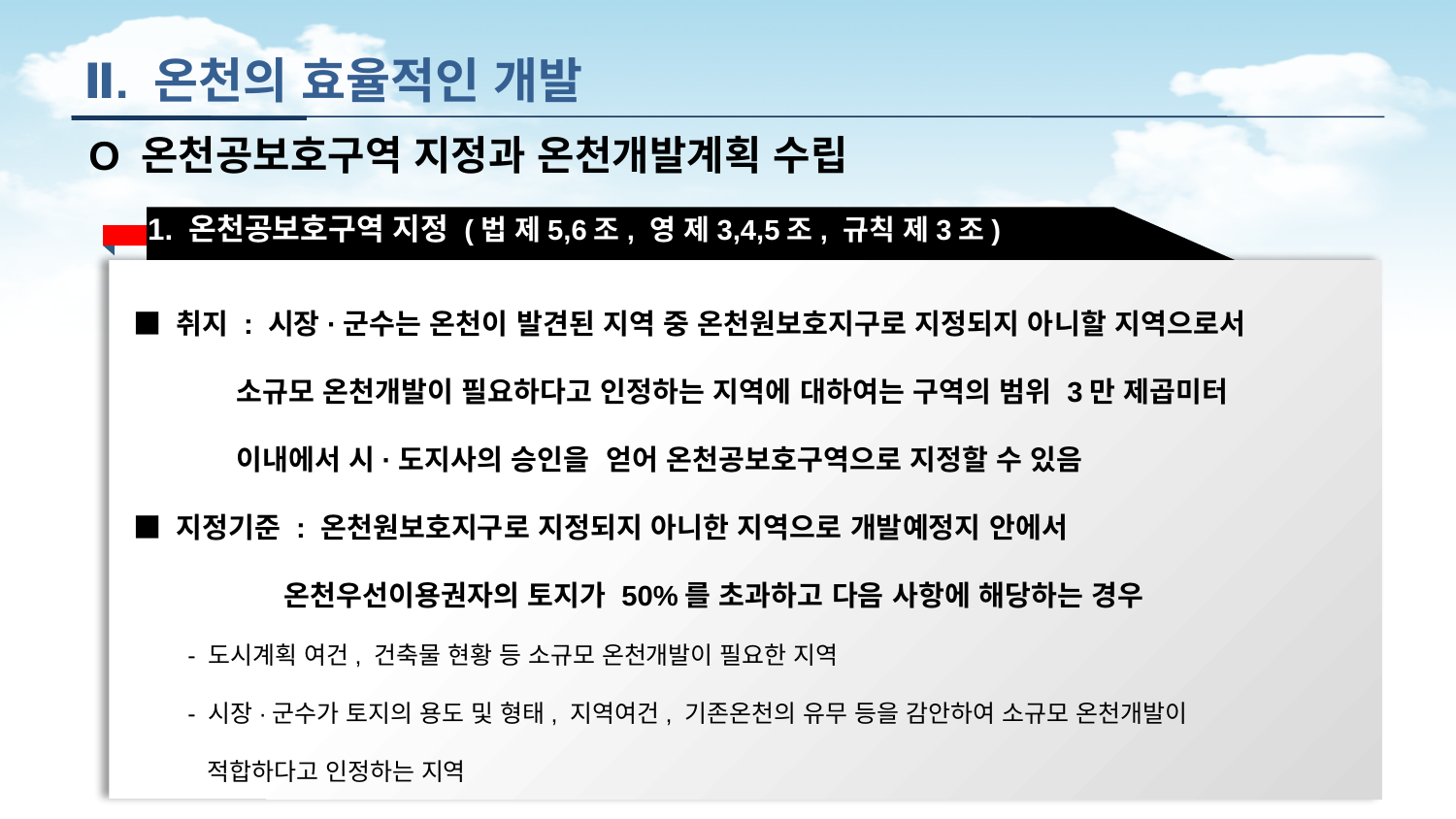

Ⅱ. 온천의 효율적인 개발
O 온천공보호구역 지정과 온천개발계획 수립
      1. 온천공보호구역 지정 (법 제5,6조, 영 제3,4,5조, 규칙 제3조)

■ 취지 : 시장·군수는 온천이 발견된 지역 중 온천원보호지구로 지정되지 아니할 지역으로서
            소규모 온천개발이 필요하다고 인정하는 지역에 대하여는 구역의 범위 3만 제곱미터
            이내에서 시·도지사의 승인을  얻어 온천공보호구역으로 지정할 수 있음
■ 지정기준 : 온천원보호지구로 지정되지 아니한 지역으로 개발예정지 안에서
                  온천우선이용권자의 토지가 50%를 초과하고 다음 사항에 해당하는 경우
        - 도시계획 여건, 건축물 현황 등 소규모 온천개발이 필요한 지역
        - 시장·군수가 토지의 용도 및 형태, 지역여건, 기존온천의 유무 등을 감안하여 소규모 온천개발이
          적합하다고 인정하는 지역
46